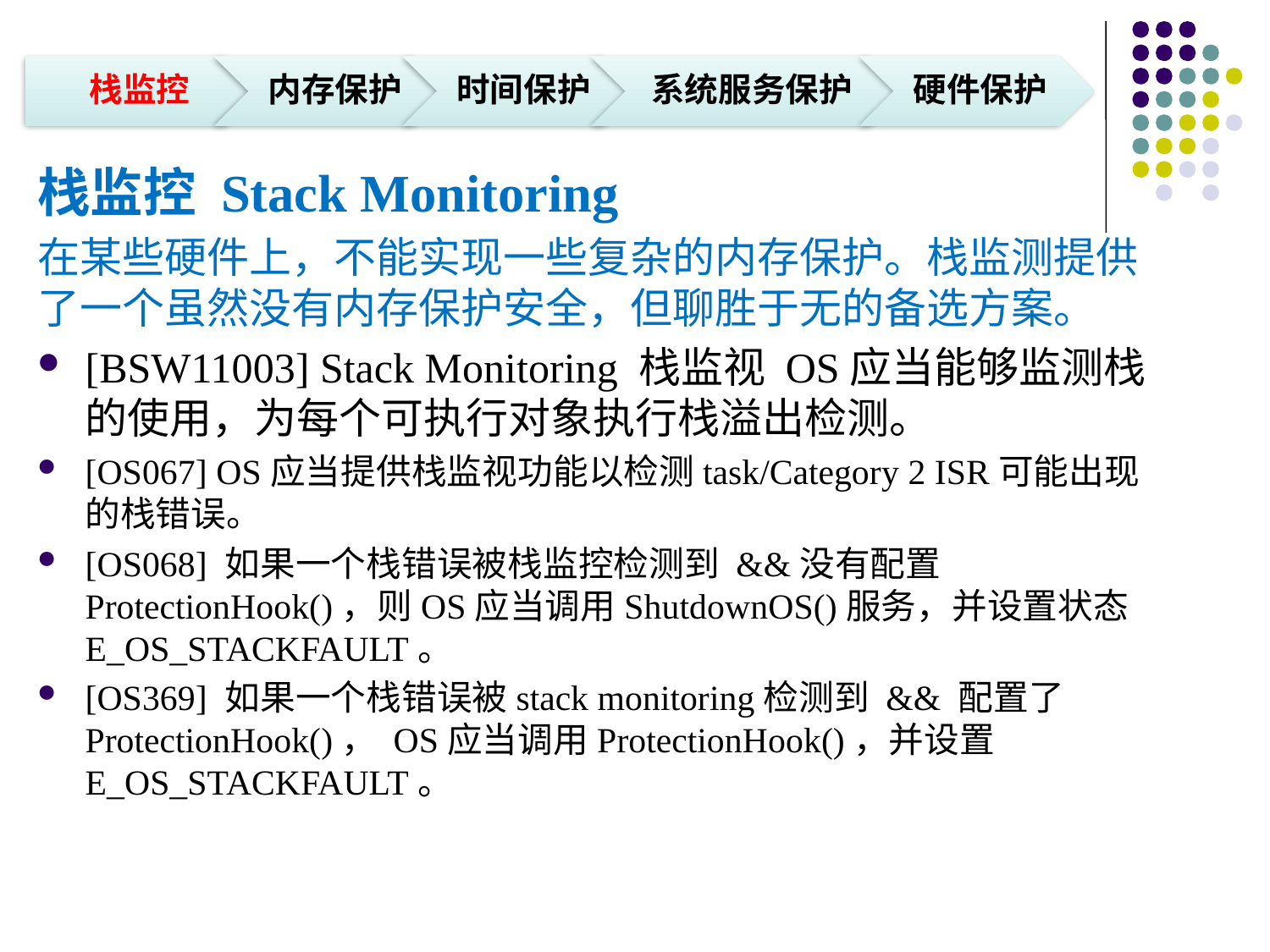

栈监控
内存保护
时间保护
系统服务保护
硬件保护
栈监控 Stack Monitoring
在某些硬件上，不能实现一些复杂的内存保护。栈监测提供了一个虽然没有内存保护安全，但聊胜于无的备选方案。
[BSW11003] Stack Monitoring 栈监视 OS应当能够监测栈的使用，为每个可执行对象执行栈溢出检测。
[OS067] OS应当提供栈监视功能以检测task/Category 2 ISR可能出现的栈错误。
[OS068] 如果一个栈错误被栈监控检测到 &&没有配置ProtectionHook()，则OS应当调用ShutdownOS()服务，并设置状态E_OS_STACKFAULT。
[OS369] 如果一个栈错误被stack monitoring检测到 && 配置了ProtectionHook()， OS应当调用ProtectionHook()，并设置E_OS_STACKFAULT。